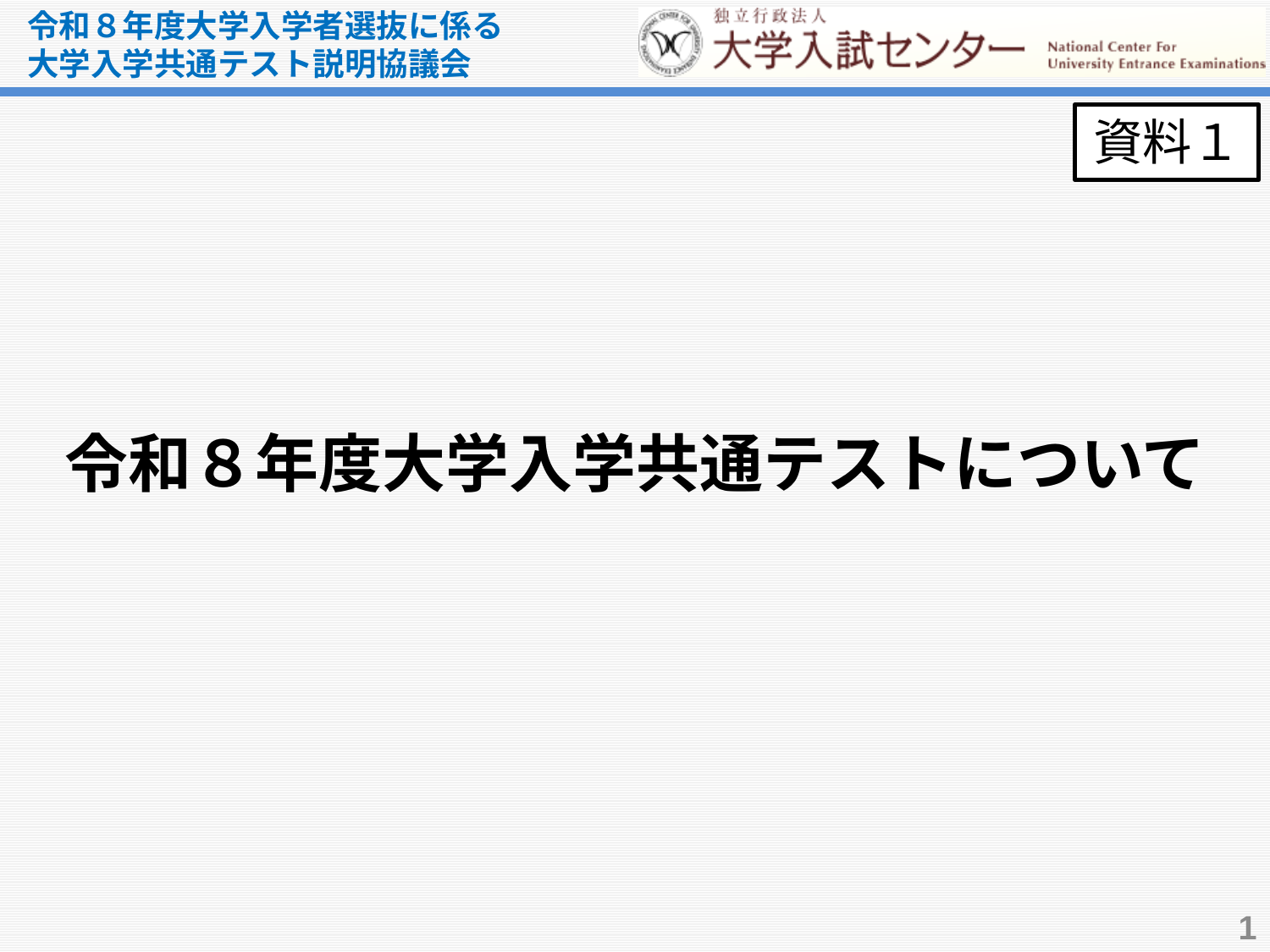

令和８年度大学入学者選抜に係る大学入学共通テスト説明協議会
資料１
令和８年度大学入学共通テストについて
1